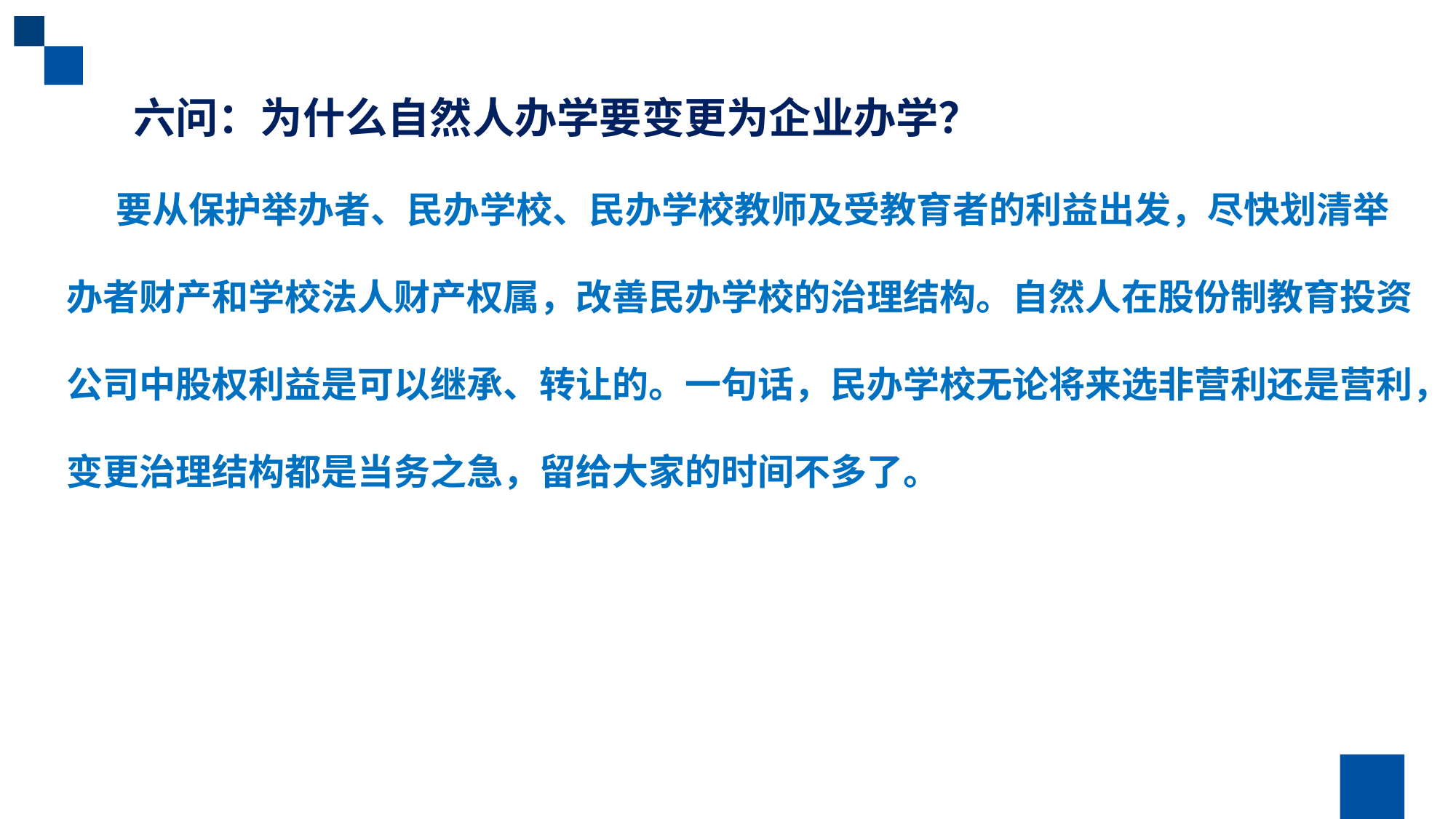

六问：为什么自然人办学要变更为企业办学？
     要从保护举办者、民办学校、民办学校教师及受教育者的利益出发，尽快划清举办者财产和学校法人财产权属，改善民办学校的治理结构。自然人在股份制教育投资公司中股权利益是可以继承、转让的。一句话，民办学校无论将来选非营利还是营利，变更治理结构都是当务之急，留给大家的时间不多了。

73